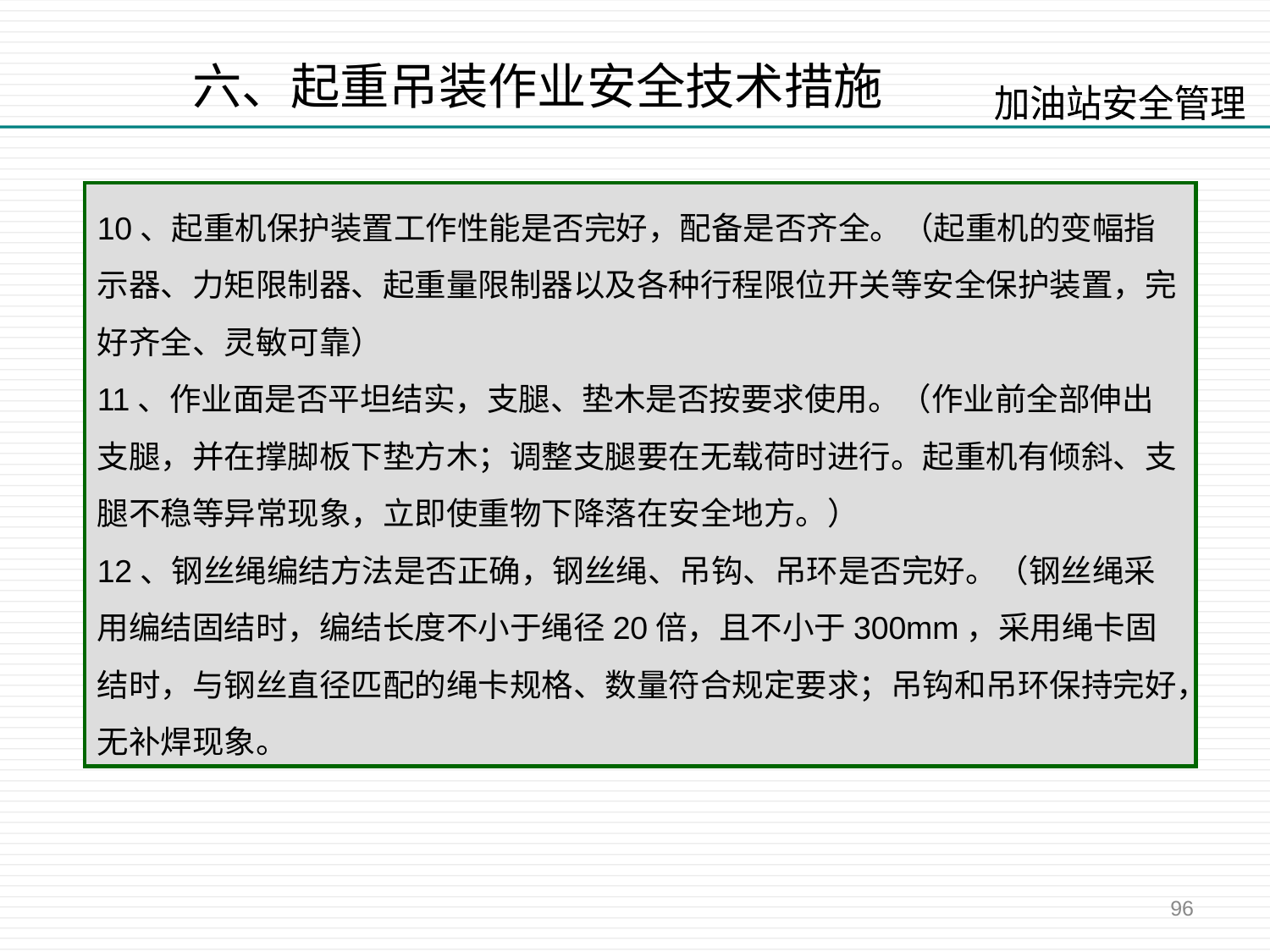

六、起重吊装作业安全技术措施
10、起重机保护装置工作性能是否完好，配备是否齐全。（起重机的变幅指示器、力矩限制器、起重量限制器以及各种行程限位开关等安全保护装置，完好齐全、灵敏可靠）
11、作业面是否平坦结实，支腿、垫木是否按要求使用。（作业前全部伸出支腿，并在撑脚板下垫方木；调整支腿要在无载荷时进行。起重机有倾斜、支腿不稳等异常现象，立即使重物下降落在安全地方。）
12、钢丝绳编结方法是否正确，钢丝绳、吊钩、吊环是否完好。（钢丝绳采用编结固结时，编结长度不小于绳径20倍，且不小于300mm，采用绳卡固结时，与钢丝直径匹配的绳卡规格、数量符合规定要求；吊钩和吊环保持完好，无补焊现象。
96